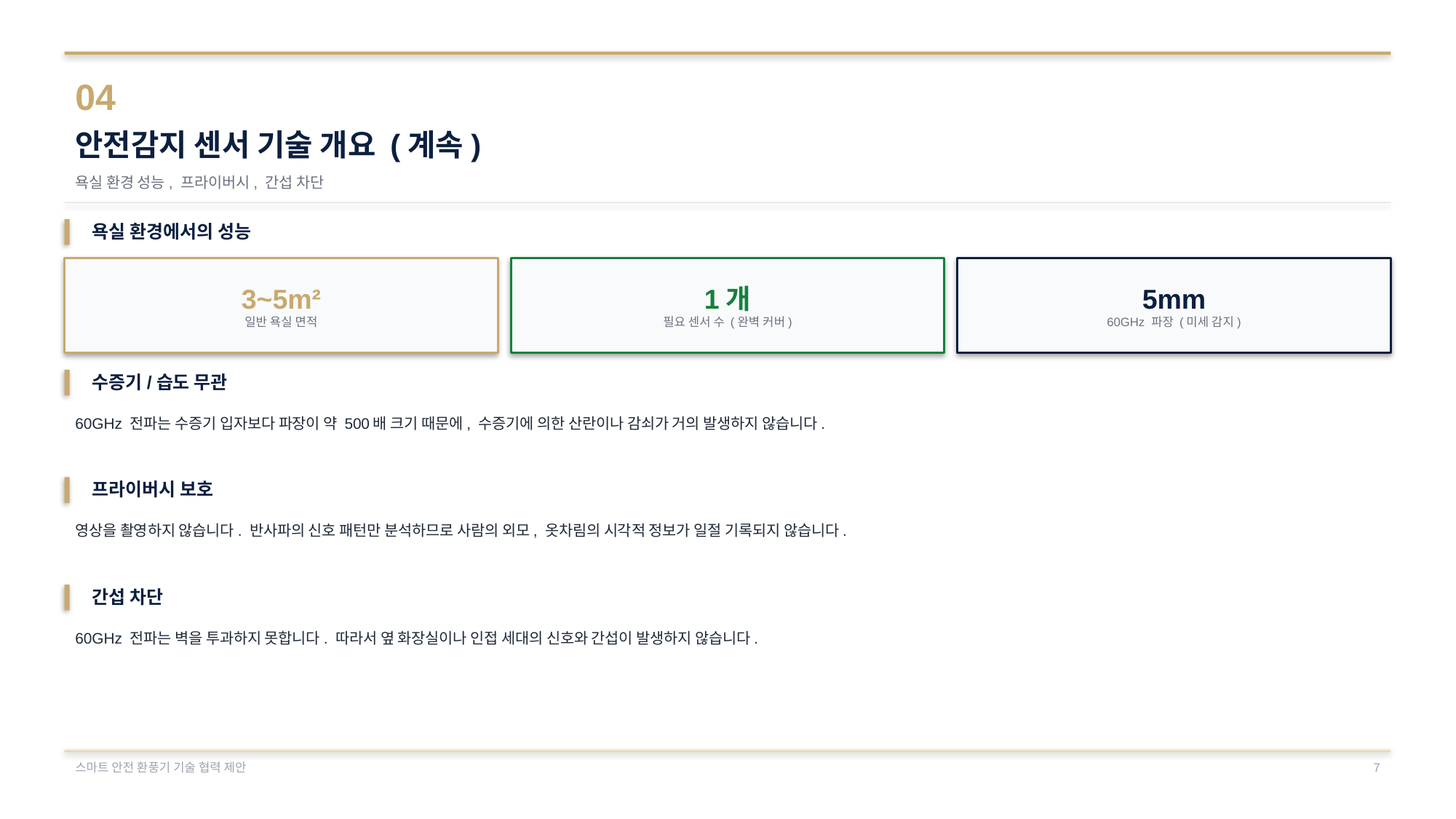

04
안전감지 센서 기술 개요 (계속)
욕실 환경 성능, 프라이버시, 간섭 차단

욕실 환경에서의 성능

3~5m²
일반 욕실 면적
1개
필요 센서 수 (완벽 커버)
5mm
60GHz 파장 (미세 감지)
수증기/습도 무관

60GHz 전파는 수증기 입자보다 파장이 약 500배 크기 때문에, 수증기에 의한 산란이나 감쇠가 거의 발생하지 않습니다.
프라이버시 보호

영상을 촬영하지 않습니다. 반사파의 신호 패턴만 분석하므로 사람의 외모, 옷차림의 시각적 정보가 일절 기록되지 않습니다.
간섭 차단

60GHz 전파는 벽을 투과하지 못합니다. 따라서 옆 화장실이나 인접 세대의 신호와 간섭이 발생하지 않습니다.

스마트 안전 환풍기 기술 협력 제안
7